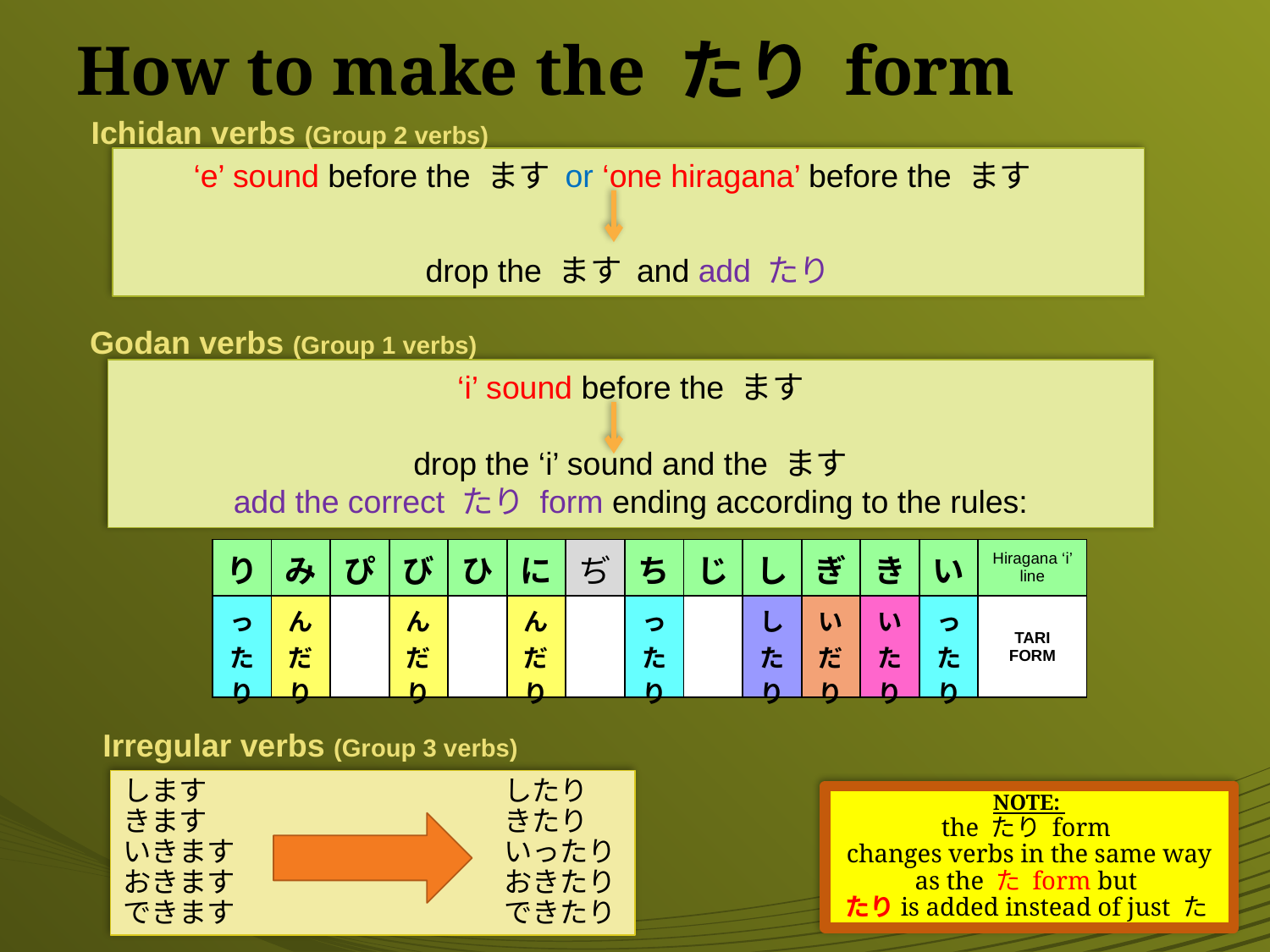

# How to make the たり form
Ichidan verbs (Group 2 verbs)
‘e’ sound before the ます or ‘one hiragana’ before the ます

drop the ます and add たり
Godan verbs (Group 1 verbs)
‘i’ sound before the ます

drop the ‘i’ sound and the ます
add the correct たり form ending according to the rules:
| り | み | ぴ | び | ひ | に | ぢ | ち | じ | し | ぎ | き | い | Hiragana ‘i’ line |
| --- | --- | --- | --- | --- | --- | --- | --- | --- | --- | --- | --- | --- | --- |
| った り | んだ り |  | んだ り |  | んだ り |  | った り |  | した り | いだり | いた り | ったり | TARI FORM |
Irregular verbs (Group 3 verbs)
します			したり
きます			きたり
いきます			いったり
おきます			おきたり
できます			できたり
NOTE:
the たり form
changes verbs in the same way as the た form but
たりis added instead of just た